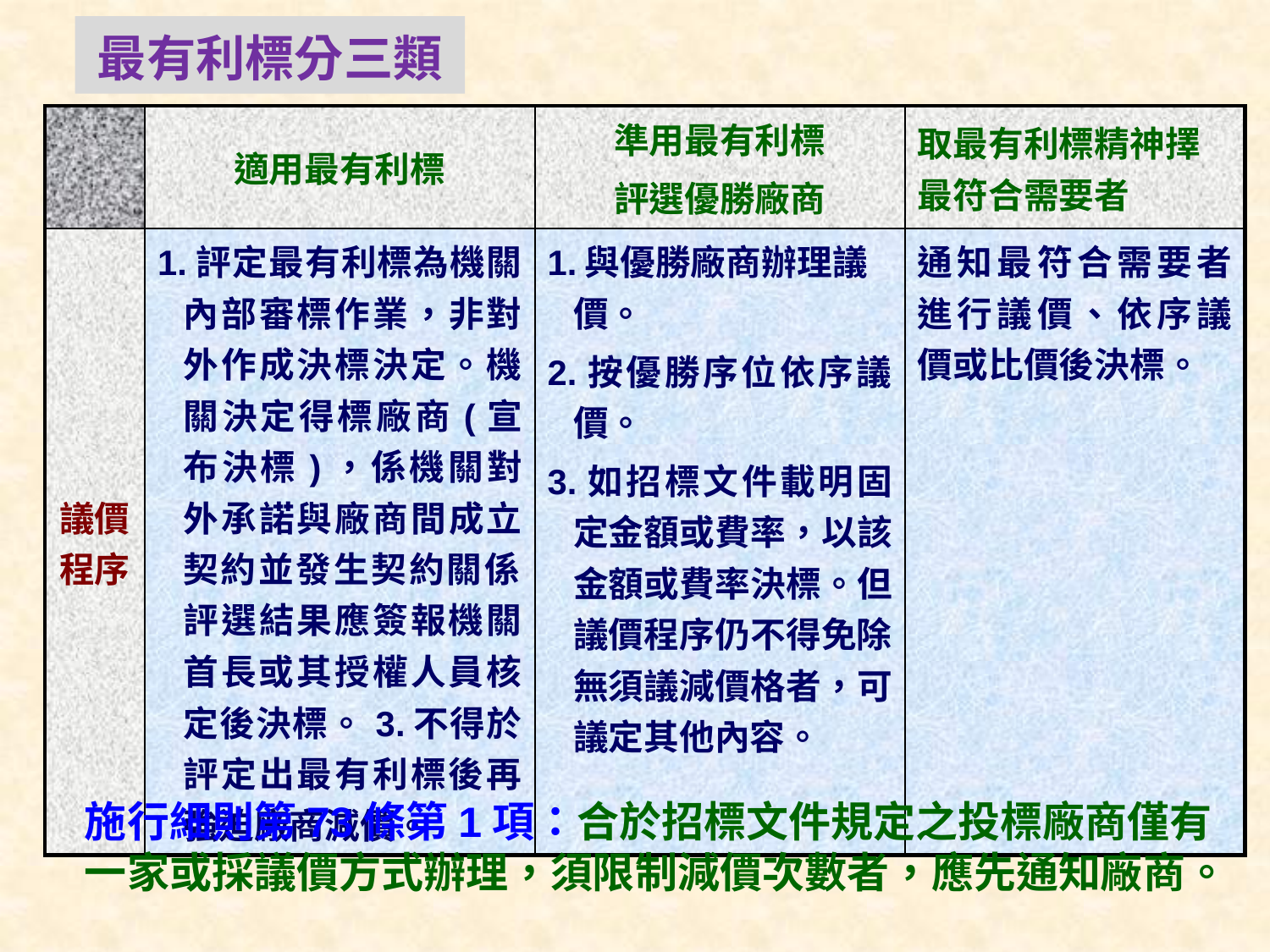

最有利標分三類
30
|  | 適用最有利標 | 準用最有利標 評選優勝廠商 | 取最有利標精神擇最符合需要者 |
| --- | --- | --- | --- |
| 議價程序 | 1.評定最有利標為機關內部審標作業，非對外作成決標決定。機關決定得標廠商(宣布決標)，係機關對外承諾與廠商間成立契約並發生契約關係，評選結果應簽報機關首長或其授權人員核定後決標。3.不得於評定出最有利標後再強迫廠商減價。 | 1.與優勝廠商辦理議價。 2.按優勝序位依序議價。 3.如招標文件載明固定金額或費率，以該金額或費率決標。但議價程序仍不得免除，無須議減價格者，可議定其他內容。 | 通知最符合需要者進行議價、依序議價或比價後決標。 |
施行細則第73條第1項：合於招標文件規定之投標廠商僅有一家或採議價方式辦理，須限制減價次數者，應先通知廠商。